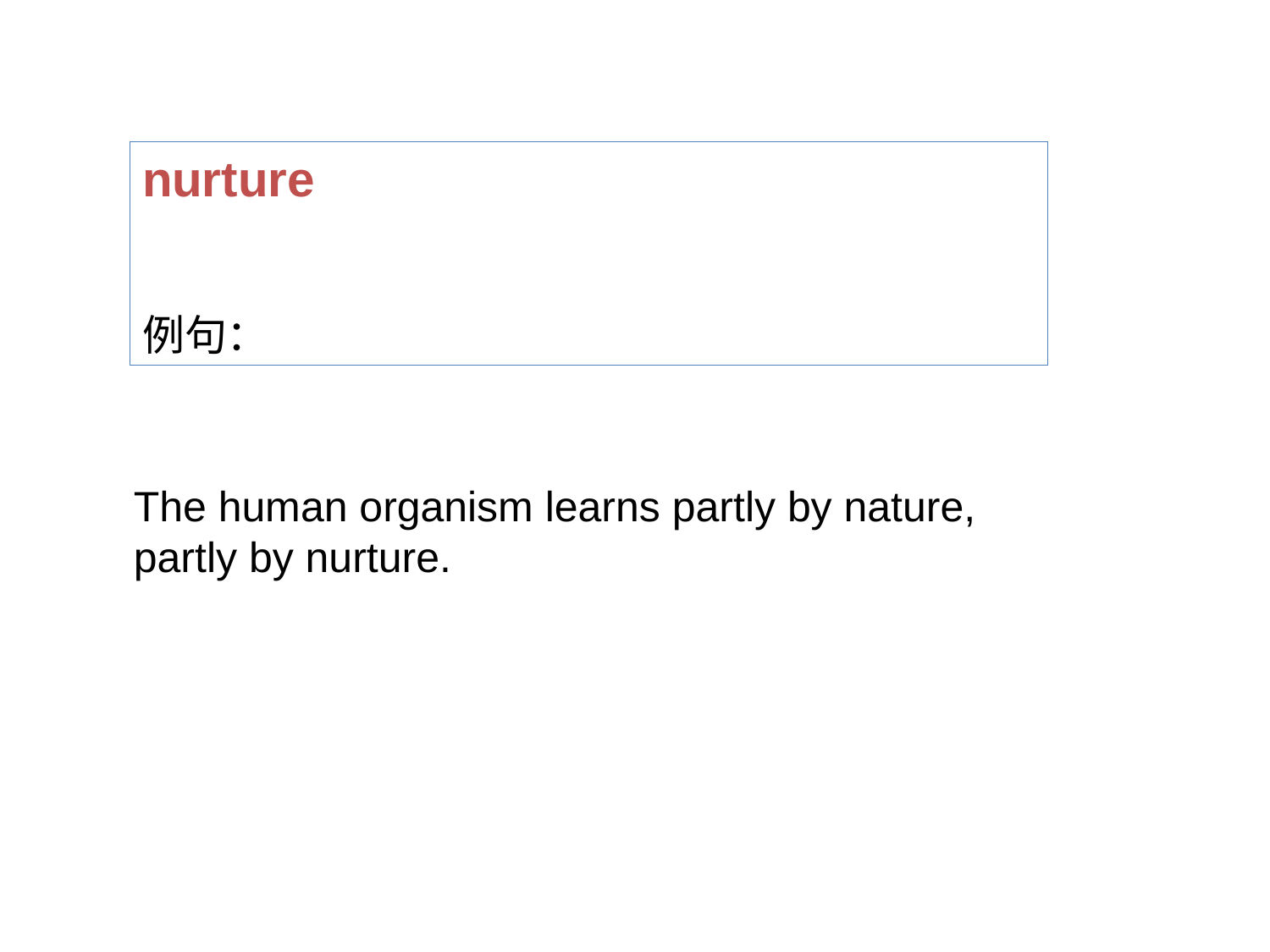

nurture

例句：
The human organism learns partly by nature, partly by nurture.